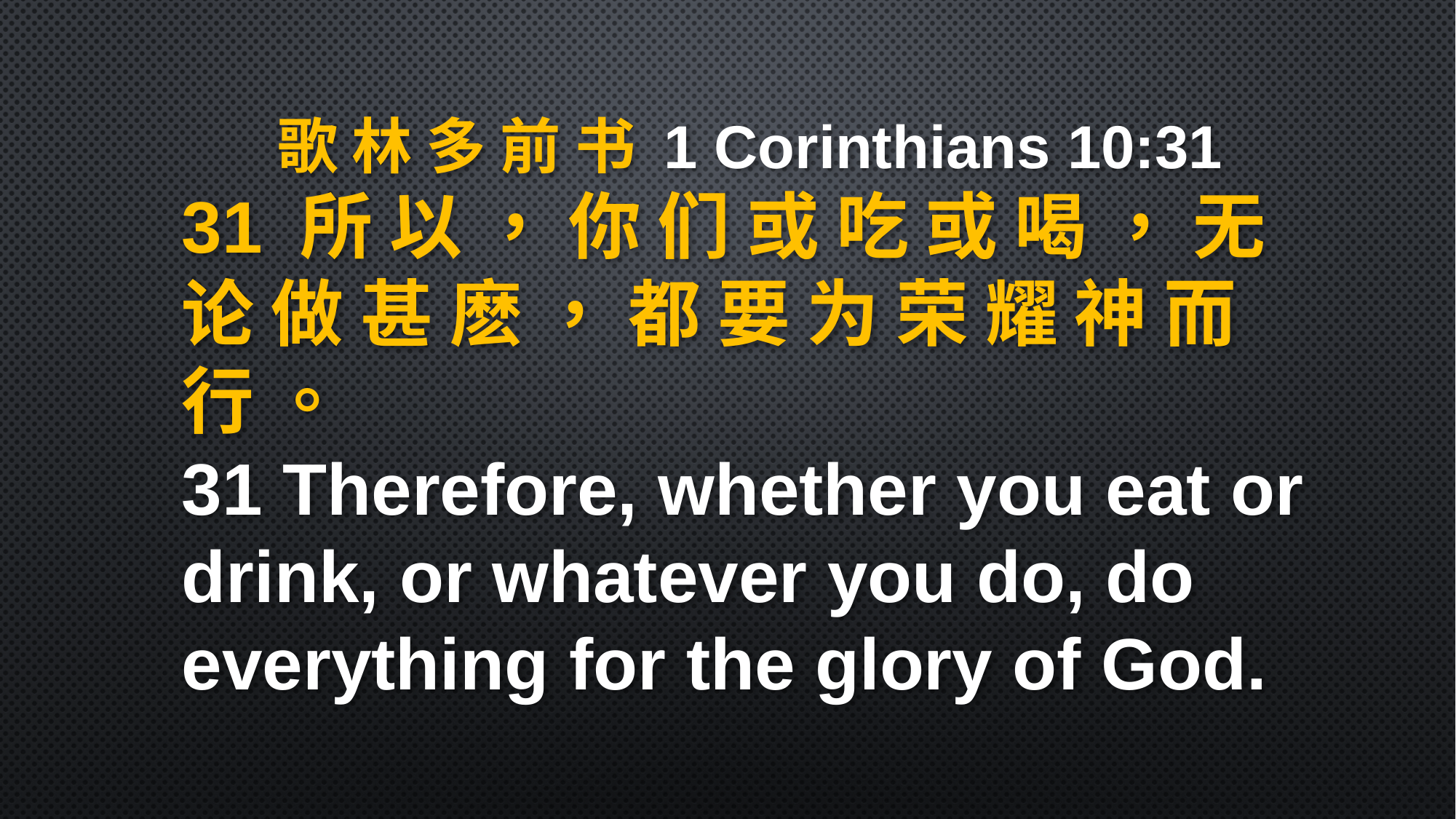

歌 林 多 前 书 1 Corinthians 10:31
31 所 以 ， 你 们 或 吃 或 喝 ， 无 论 做 甚 麽 ， 都 要 为 荣 耀 神 而 行 。
31 Therefore, whether you eat or drink, or whatever you do, do everything for the glory of God.